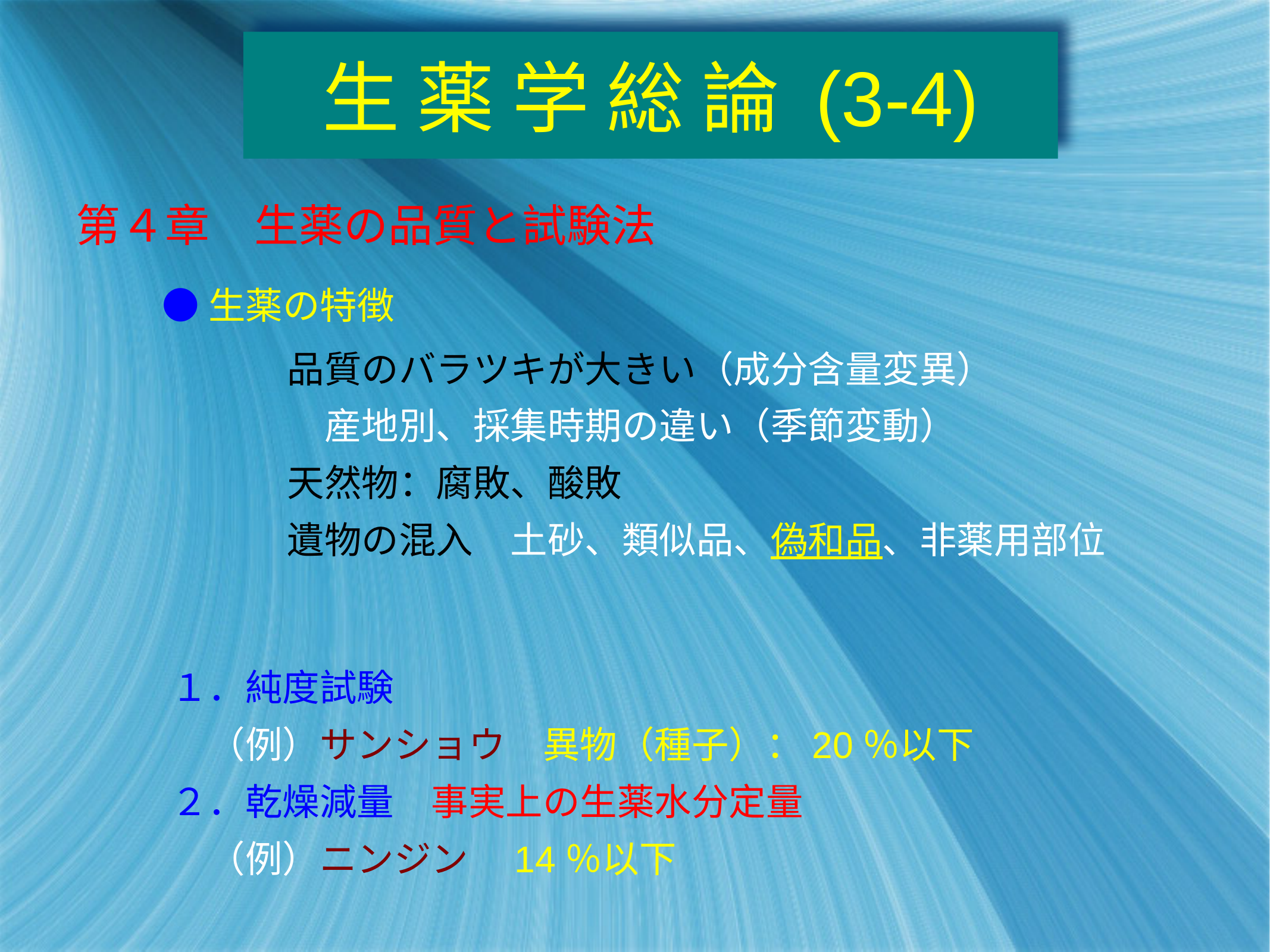

# 生 薬 学 総 論 (3-4)
第４章　生薬の品質と試験法
●生薬の特徴
品質のバラツキが大きい（成分含量変異）
　産地別、採集時期の違い（季節変動）
天然物：腐敗、酸敗
遺物の混入　土砂、類似品、偽和品、非薬用部位
１．純度試験
　（例）サンショウ　異物（種子）：20％以下
２．乾燥減量　事実上の生薬水分定量
　（例）ニンジン　14％以下